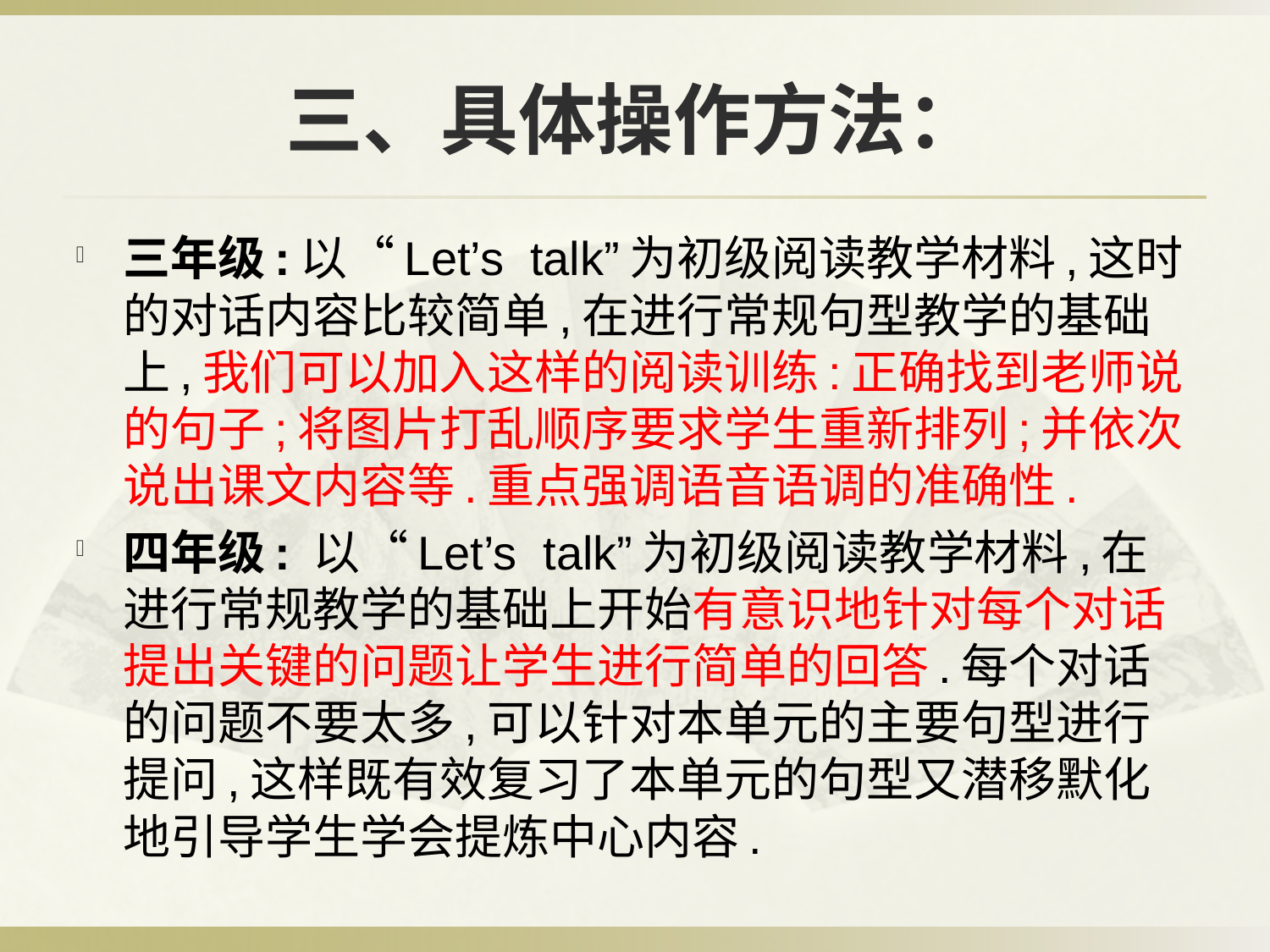

# 三、具体操作方法：
三年级:以“Let’s  talk”为初级阅读教学材料,这时的对话内容比较简单,在进行常规句型教学的基础上,我们可以加入这样的阅读训练:正确找到老师说的句子;将图片打乱顺序要求学生重新排列;并依次说出课文内容等.重点强调语音语调的准确性.
四年级: 以“Let’s  talk”为初级阅读教学材料,在进行常规教学的基础上开始有意识地针对每个对话提出关键的问题让学生进行简单的回答.每个对话的问题不要太多,可以针对本单元的主要句型进行提问,这样既有效复习了本单元的句型又潜移默化地引导学生学会提炼中心内容.